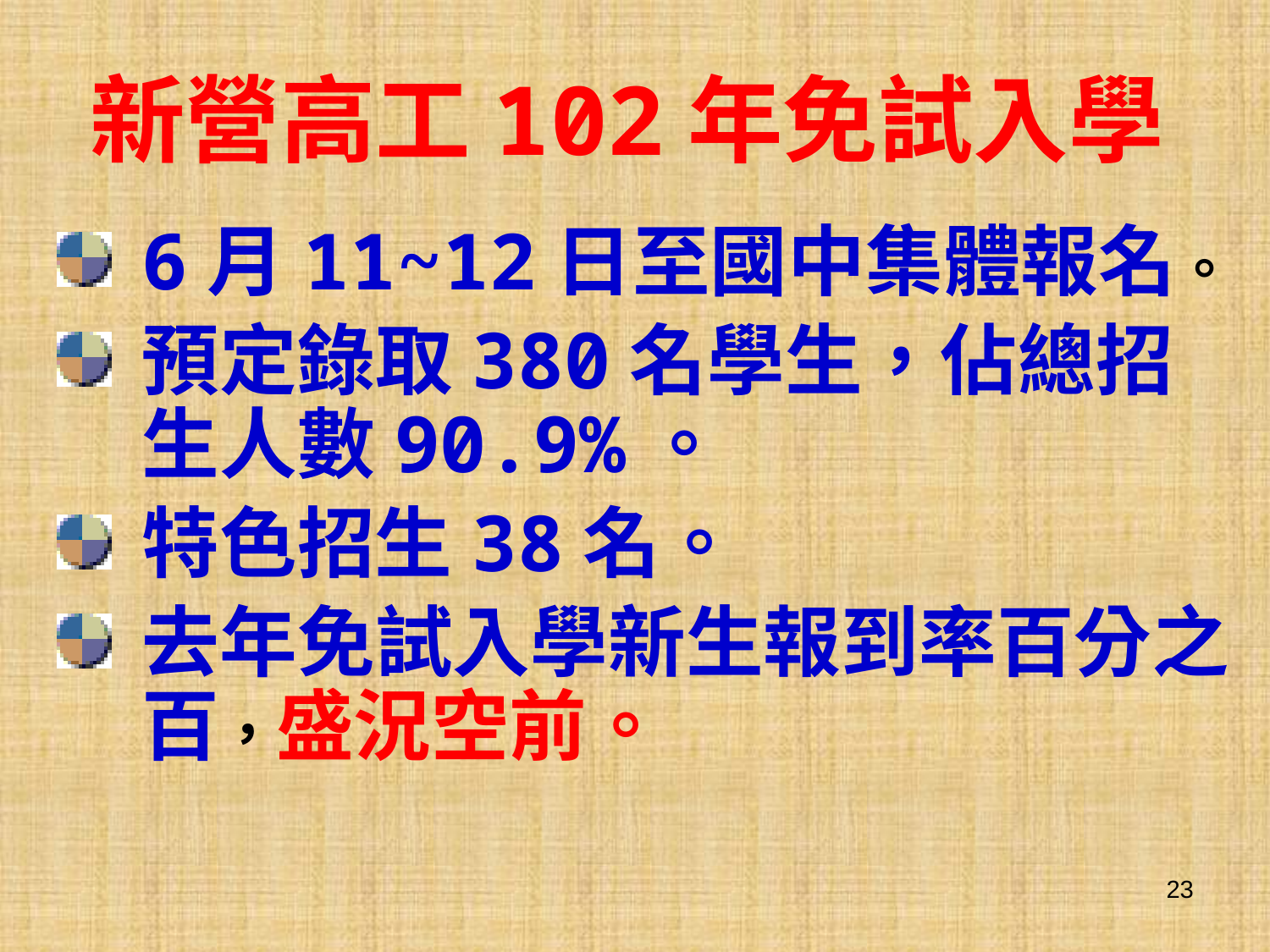

# 新營高工102年免試入學
6月11~12日至國中集體報名。
預定錄取380名學生，佔總招生人數90.9%。
特色招生38名。
去年免試入學新生報到率百分之百，盛況空前。
23